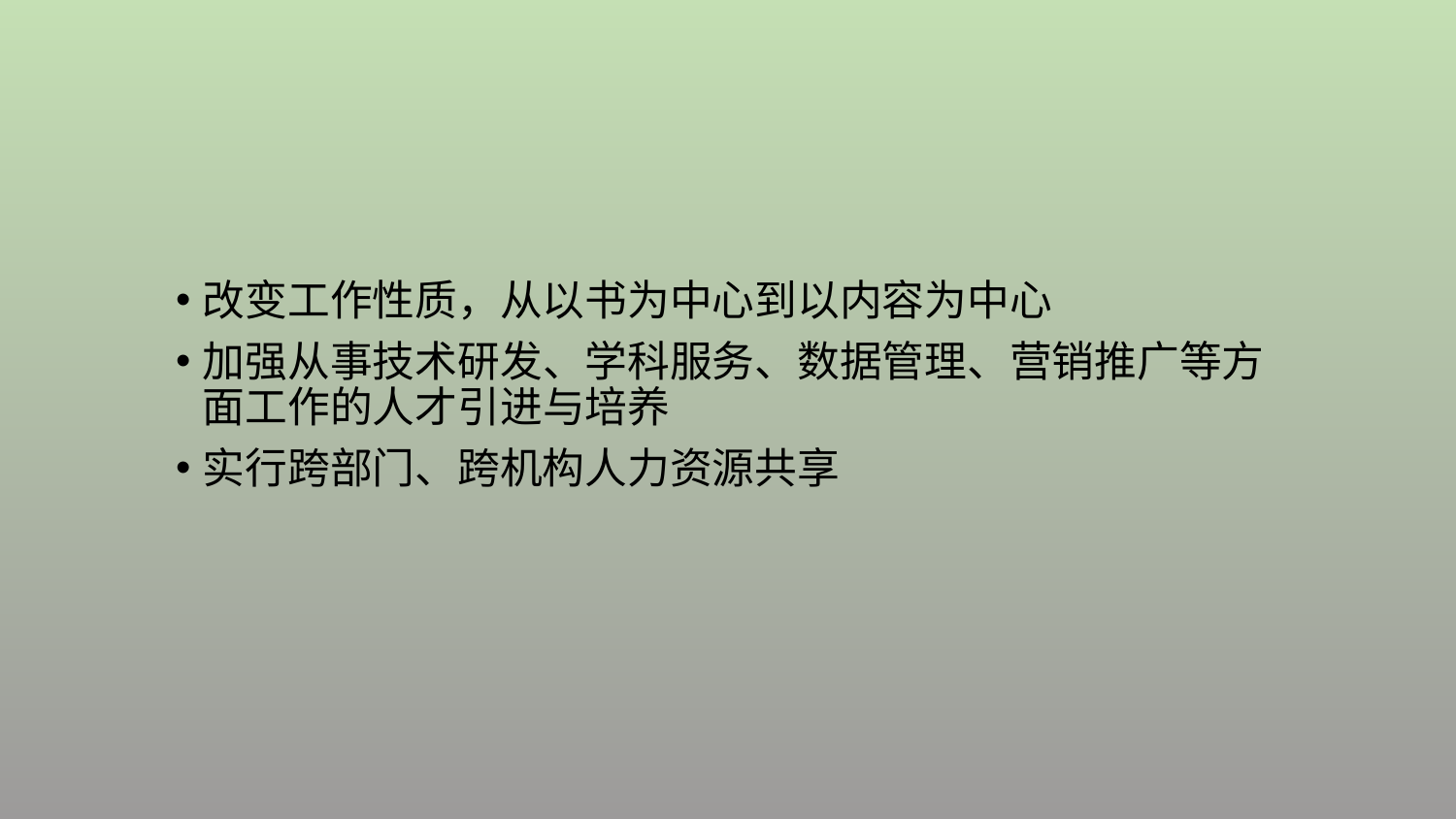

#
改变工作性质，从以书为中心到以内容为中心
加强从事技术研发、学科服务、数据管理、营销推广等方面工作的人才引进与培养
实行跨部门、跨机构人力资源共享